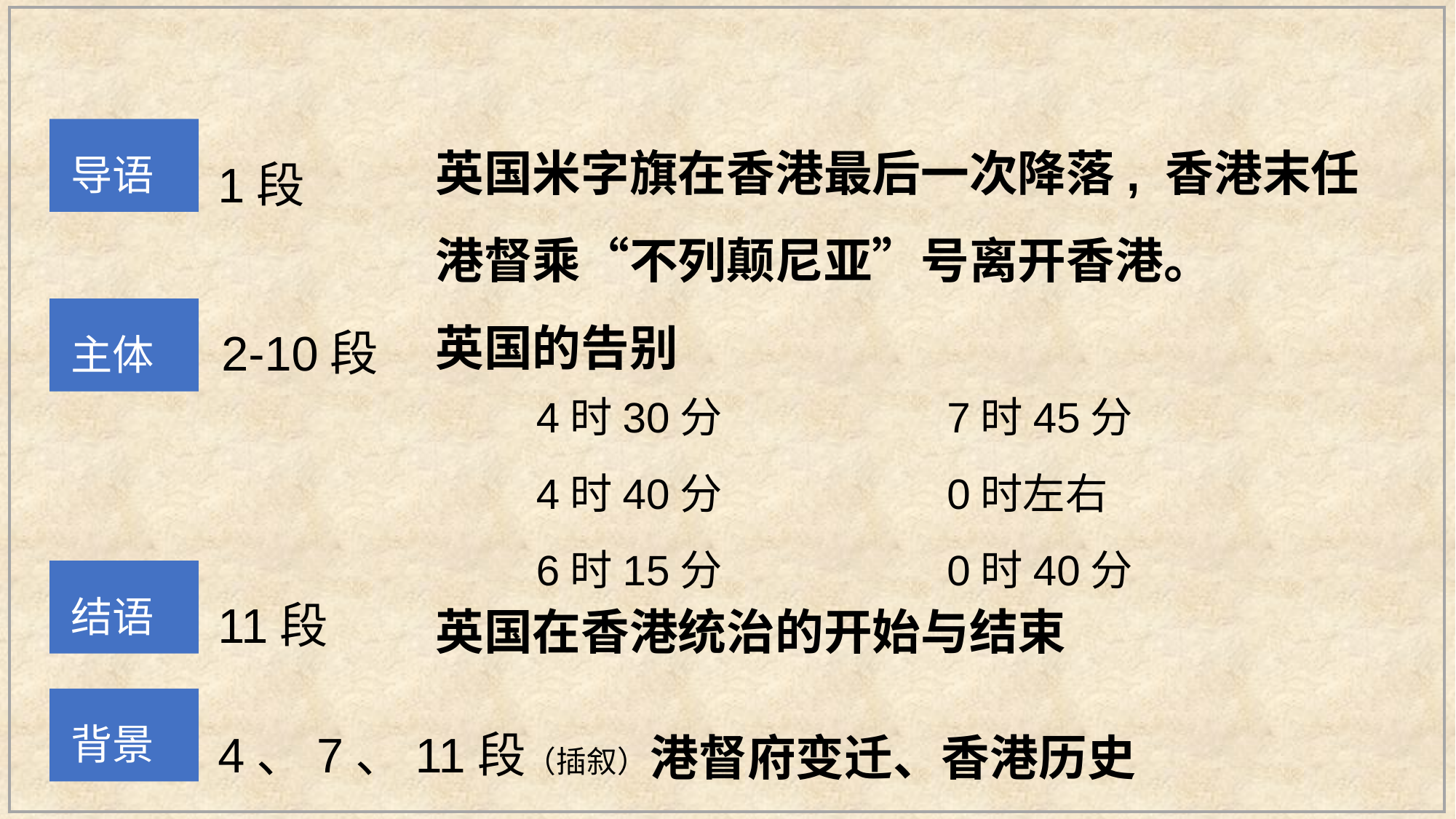

英国米字旗在香港最后一次降落, 香港末任港督乘“不列颠尼亚”号离开香港。
英国的告别

英国在香港统治的开始与结束

港督府变迁、香港历史

导语
1段

2-10段

主体
4时30分
4时40分
6时15分
7时45分
0时左右
0时40分
11段

结语
背景
4、7、11段（插叙）